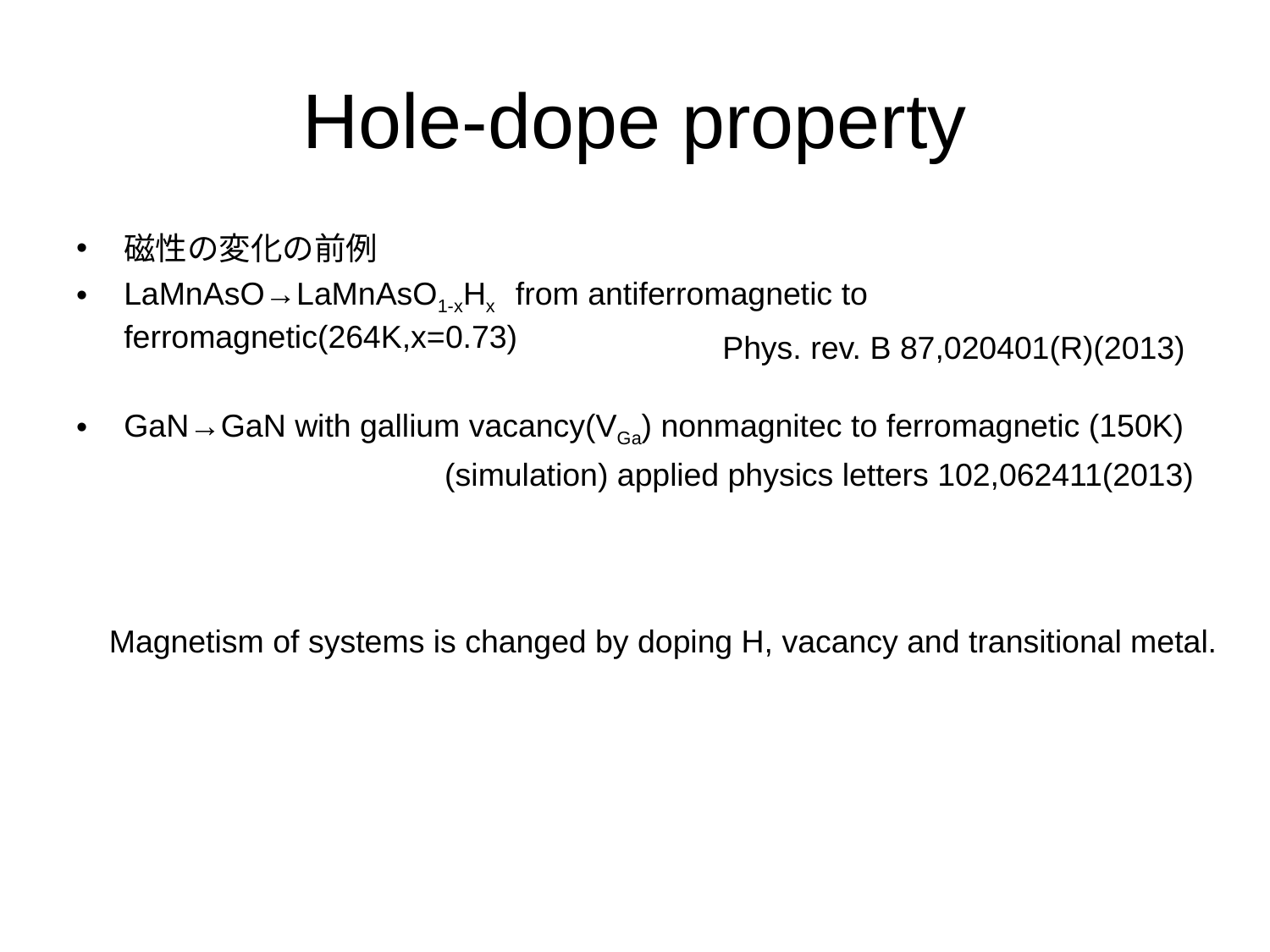

# Hole-dope property
磁性の変化の前例
LaMnAsO→LaMnAsO1-xHx    from antiferromagnetic to ferromagnetic(264K,x=0.73)

GaN→GaN with gallium vacancy(VGa) nonmagnitec to ferromagnetic (150K)
                        (simulation) applied physics letters 102,062411(2013)

Phys. rev. B 87,020401(R)(2013)
Magnetism of systems is changed by doping H, vacancy and transitional metal.